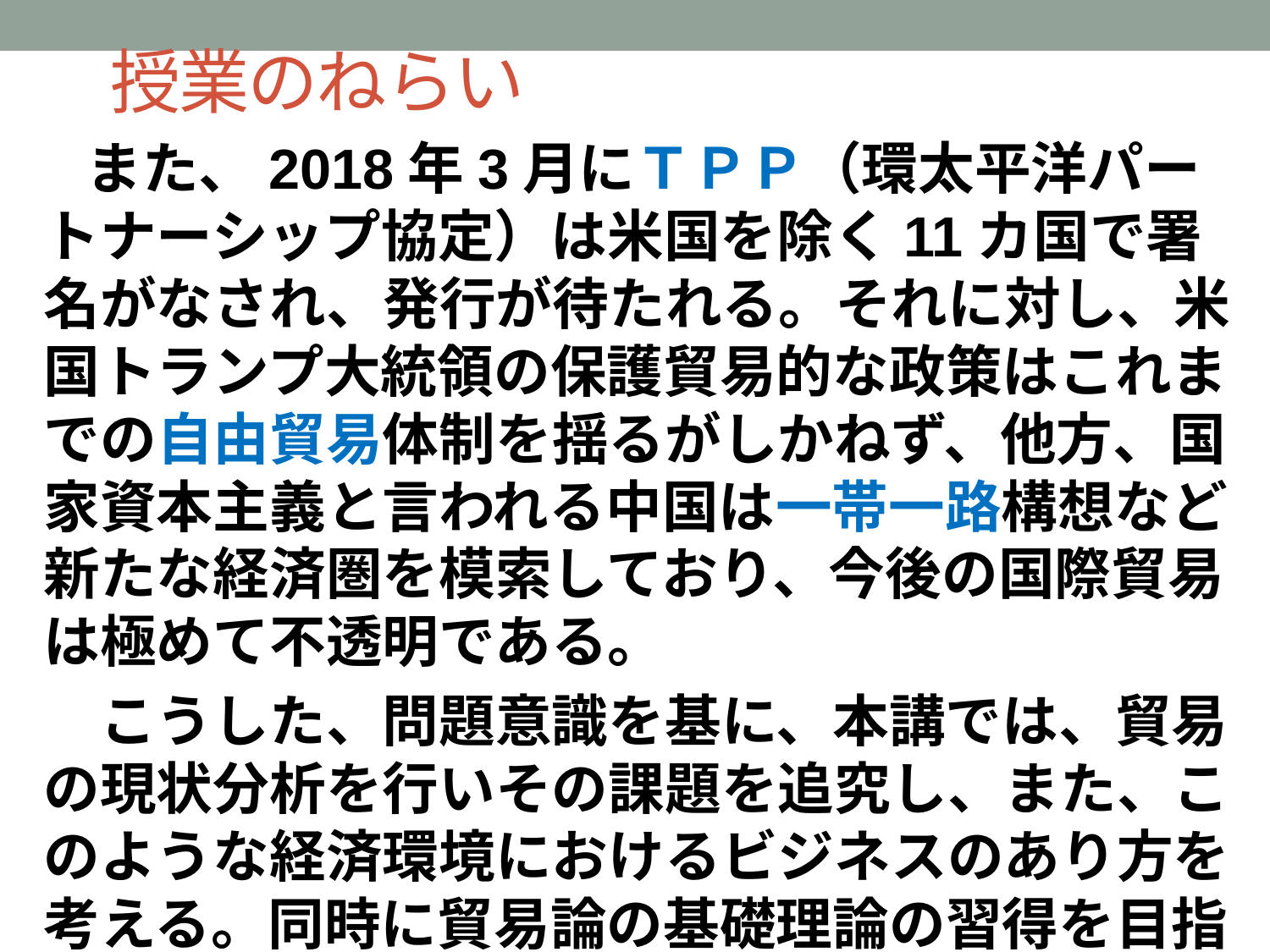

# 授業のねらい
　また、2018年3月にＴＰＰ（環太平洋パートナーシップ協定）は米国を除く11カ国で署名がなされ、発行が待たれる。それに対し、米国トランプ大統領の保護貿易的な政策はこれまでの自由貿易体制を揺るがしかねず、他方、国家資本主義と言われる中国は一帯一路構想など新たな経済圏を模索しており、今後の国際貿易は極めて不透明である。
　こうした、問題意識を基に、本講では、貿易の現状分析を行いその課題を追究し、また、このような経済環境におけるビジネスのあり方を考える。同時に貿易論の基礎理論の習得を目指す。